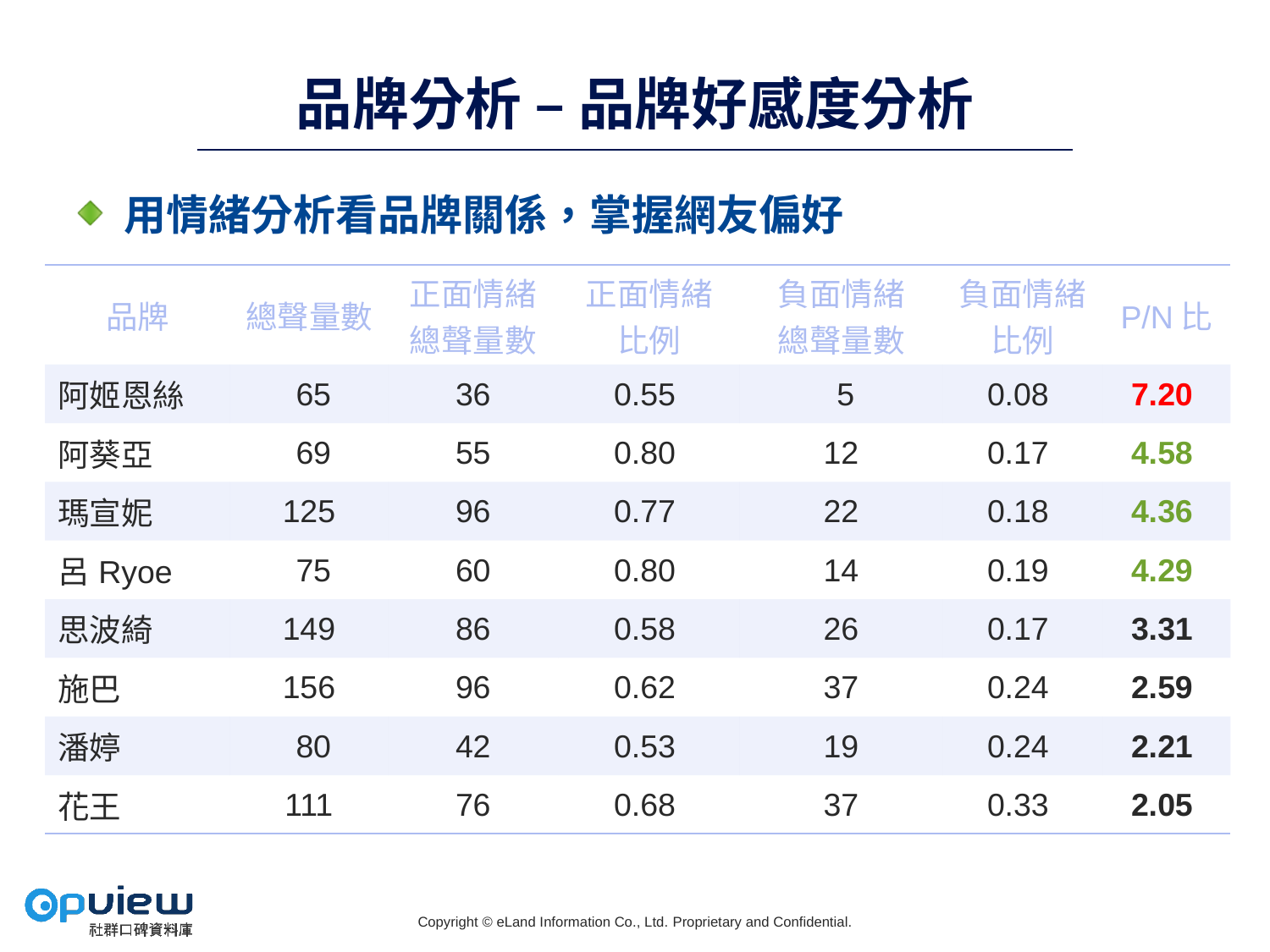

# 品牌分析 – 品牌好感度分析
用情緒分析看品牌關係，掌握網友偏好
| 品牌 | 總聲量數 | 正面情緒 總聲量數 | 正面情緒 比例 | 負面情緒 總聲量數 | 負面情緒 比例 | P/N比 |
| --- | --- | --- | --- | --- | --- | --- |
| 阿姬恩絲 | 65 | 36 | 0.55 | 5 | 0.08 | 7.20 |
| 阿葵亞 | 69 | 55 | 0.80 | 12 | 0.17 | 4.58 |
| 瑪宣妮 | 125 | 96 | 0.77 | 22 | 0.18 | 4.36 |
| 呂Ryoe | 75 | 60 | 0.80 | 14 | 0.19 | 4.29 |
| 思波綺 | 149 | 86 | 0.58 | 26 | 0.17 | 3.31 |
| 施巴 | 156 | 96 | 0.62 | 37 | 0.24 | 2.59 |
| 潘婷 | 80 | 42 | 0.53 | 19 | 0.24 | 2.21 |
| 花王 | 111 | 76 | 0.68 | 37 | 0.33 | 2.05 |